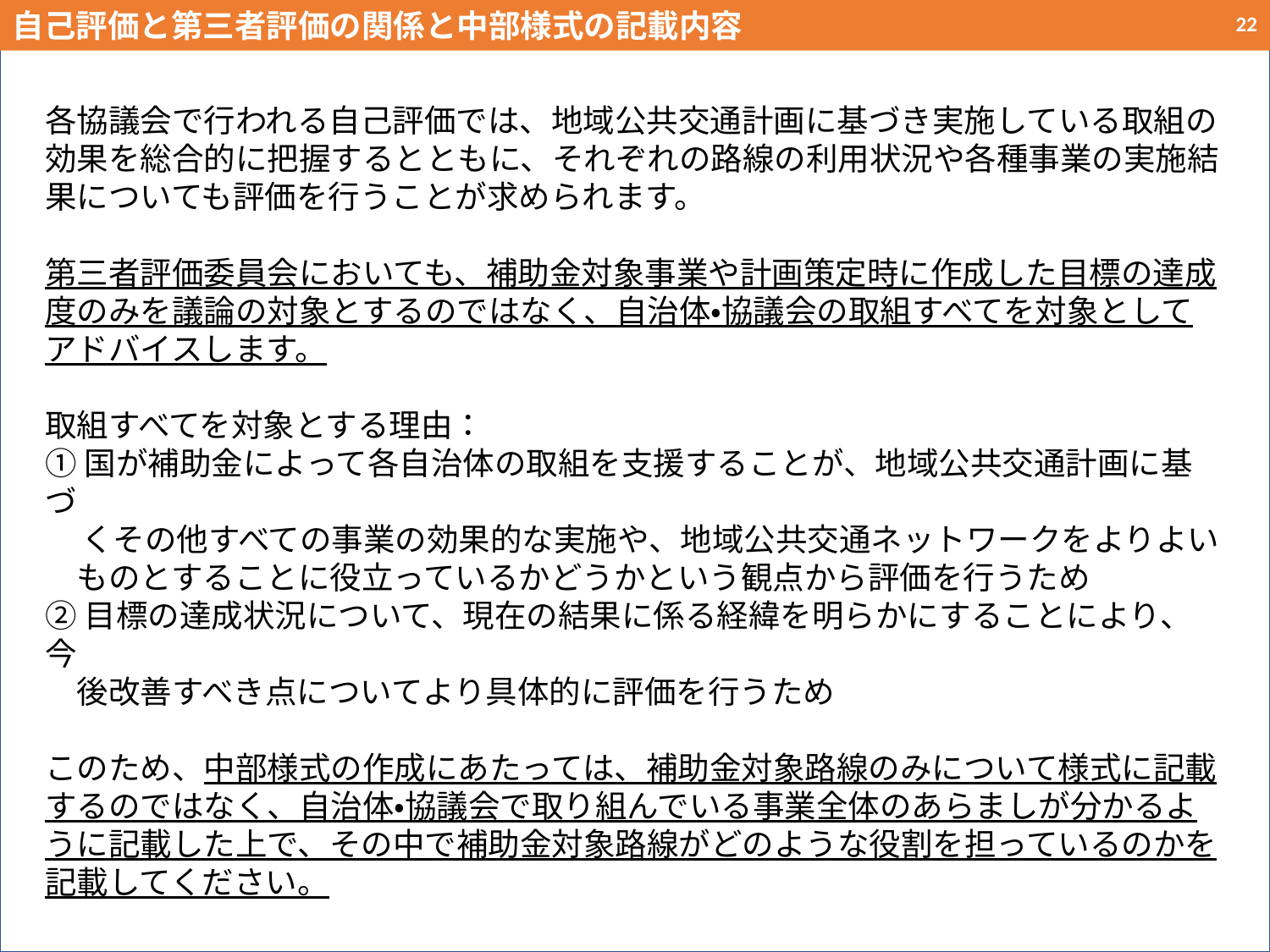

自己評価と第三者評価の関係と中部様式の記載内容
22
各協議会で行われる自己評価では、地域公共交通計画に基づき実施している取組の効果を総合的に把握するとともに、それぞれの路線の利用状況や各種事業の実施結果についても評価を行うことが求められます。

第三者評価委員会においても、補助金対象事業や計画策定時に作成した目標の達成度のみを議論の対象とするのではなく、自治体・協議会の取組すべてを対象としてアドバイスします。

取組すべてを対象とする理由：
①国が補助金によって各自治体の取組を支援することが、地域公共交通計画に基づ
    くその他すべての事業の効果的な実施や、地域公共交通ネットワークをよりよい
　ものとすることに役立っているかどうかという観点から評価を行うため
②目標の達成状況について、現在の結果に係る経緯を明らかにすることにより、今
　後改善すべき点についてより具体的に評価を行うため

このため、中部様式の作成にあたっては、補助金対象路線のみについて様式に記載するのではなく、自治体・協議会で取り組んでいる事業全体のあらましが分かるように記載した上で、その中で補助金対象路線がどのような役割を担っているのかを記載してください。